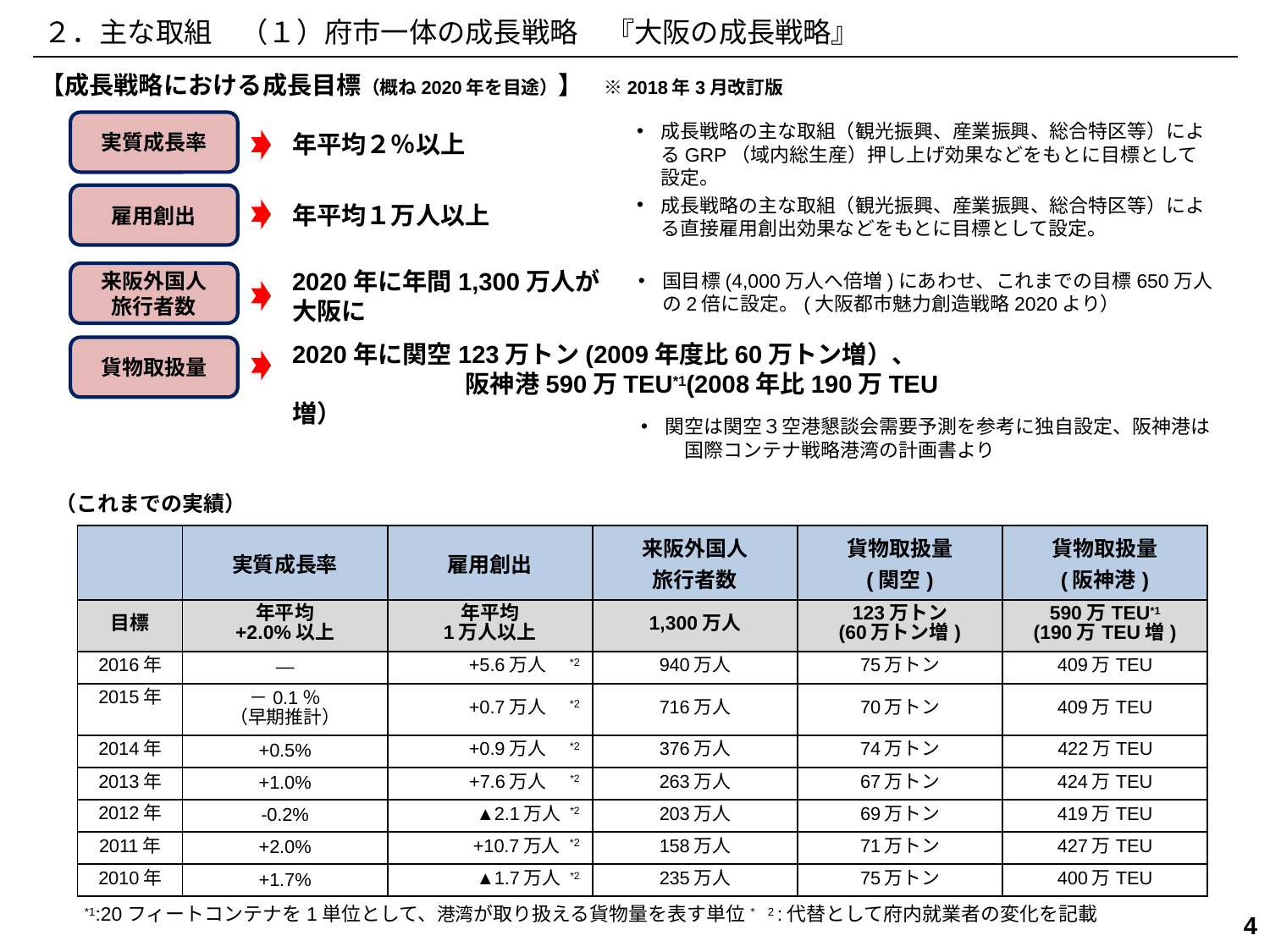

２．主な取組　（１）府市一体の成長戦略　『大阪の成長戦略』
【成長戦略における成長目標（概ね2020年を目途）】　※2018年3月改訂版
実質成長率
成長戦略の主な取組（観光振興、産業振興、総合特区等）によるGRP（域内総生産）押し上げ効果などをもとに目標として設定。
年平均２％以上

雇用創出
成長戦略の主な取組（観光振興、産業振興、総合特区等）による直接雇用創出効果などをもとに目標として設定。
年平均１万人以上

2020年に年間1,300万人が大阪に
国目標(4,000万人へ倍増)にあわせ、これまでの目標650万人の2倍に設定。(大阪都市魅力創造戦略2020より）
来阪外国人
旅行者数

2020年に関空123万トン(2009年度比60万トン増）、
　　　　　　　阪神港590万TEU*1(2008年比190万TEU増）
貨物取扱量

関空は関空３空港懇談会需要予測を参考に独自設定、阪神港は　国際コンテナ戦略港湾の計画書より
（これまでの実績）

|  | 実質成長率 | 雇用創出 | 来阪外国人 旅行者数 | 貨物取扱量 (関空) | 貨物取扱量 (阪神港) |
| --- | --- | --- | --- | --- | --- |
| 目標 | 年平均 +2.0%以上 | 年平均 1万人以上 | 1,300万人 | 123万トン (60万トン増) | 590万TEU\*1 (190万TEU増) |
| 2016年 | ― | +5.6万人　\*2 | 940万人 | 75万トン | 409万TEU |
| 2015年 | －0.1％ （早期推計） | +0.7万人　\*2 | 716万人 | 70万トン | 409万TEU |
| 2014年 | +0.5% | +0.9万人　\*2 | 376万人 | 74万トン | 422万TEU |
| 2013年 | +1.0% | +7.6万人　\*2 | 263万人 | 67万トン | 424万TEU |
| 2012年 | -0.2% | ▲2.1万人 \*2 | 203万人 | 69万トン | 419万TEU |
| 2011年 | +2.0% | +10.7万人 \*2 | 158万人 | 71万トン | 427万TEU |
| 2010年 | +1.7% | ▲1.7万人 \*2 | 235万人 | 75万トン | 400万TEU |
*1:20フィートコンテナを1単位として、港湾が取り扱える貨物量を表す単位*    2 :代替として府内就業者の変化を記載
4